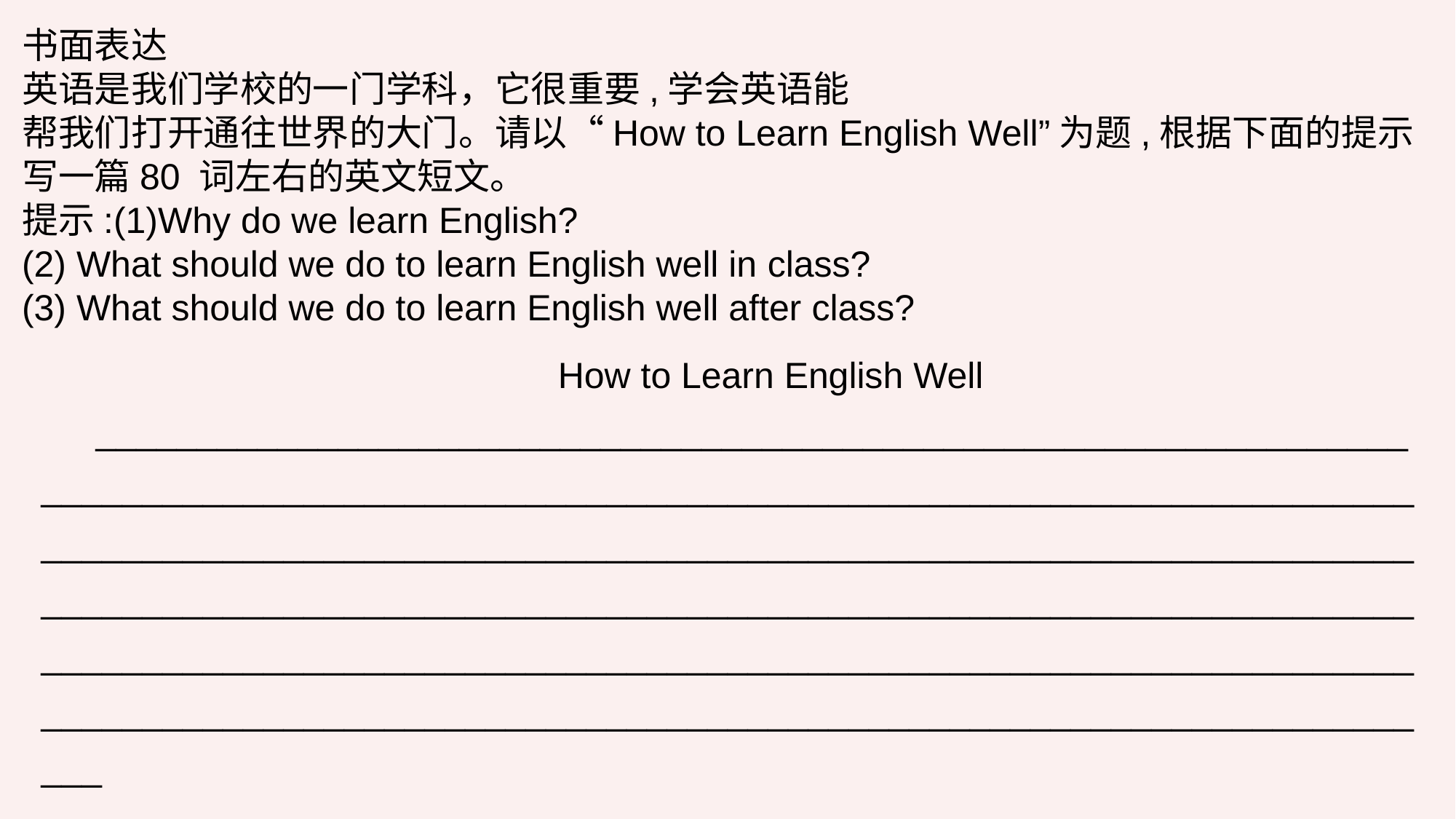

书面表达
英语是我们学校的一门学科，它很重要,学会英语能
帮我们打开通往世界的大门。请以“How to Learn English Well”为题,根据下面的提示写一篇80 词左右的英文短文。
提示:(1)Why do we learn English?
(2) What should we do to learn English well in class?
(3) What should we do to learn English well after class?
  How to Learn English Well
________________________________________________________________________________________________________________________________________________________________________________________________________________________________________________________________________________________________________________________________________________________________________________________________________________________